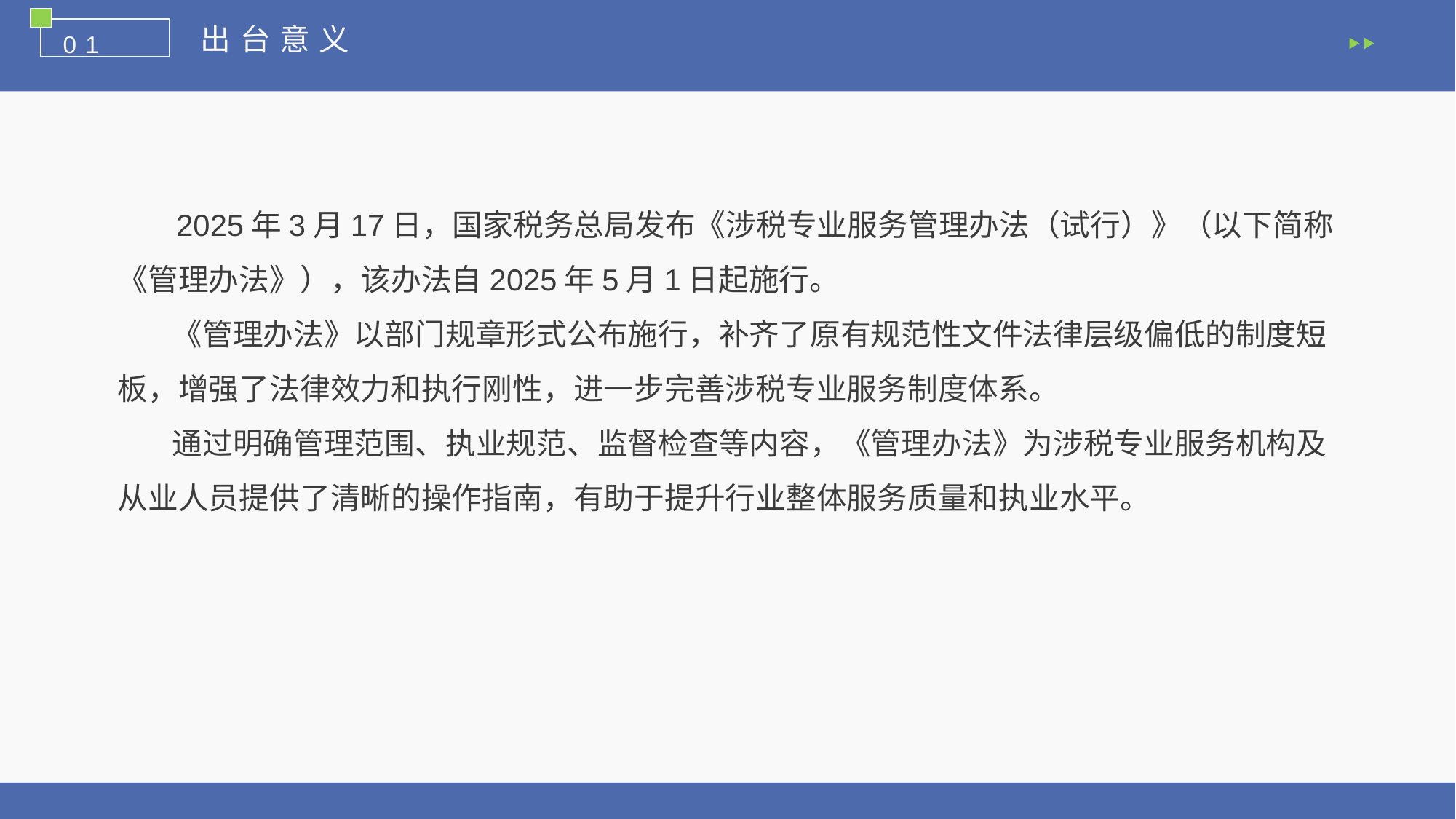

出台意义

01

       2025年3月17日，国家税务总局发布《涉税专业服务管理办法（试行）》（以下简称《管理办法》），该办法自2025年5月1日起施行。
       《管理办法》以部门规章形式公布施行，补齐了原有规范性文件法律层级偏低的制度短板，增强了法律效力和执行刚性，进一步完善涉税专业服务制度体系。
       通过明确管理范围、执业规范、监督检查等内容，《管理办法》为涉税专业服务机构及从业人员提供了清晰的操作指南，有助于提升行业整体服务质量和执业水平。